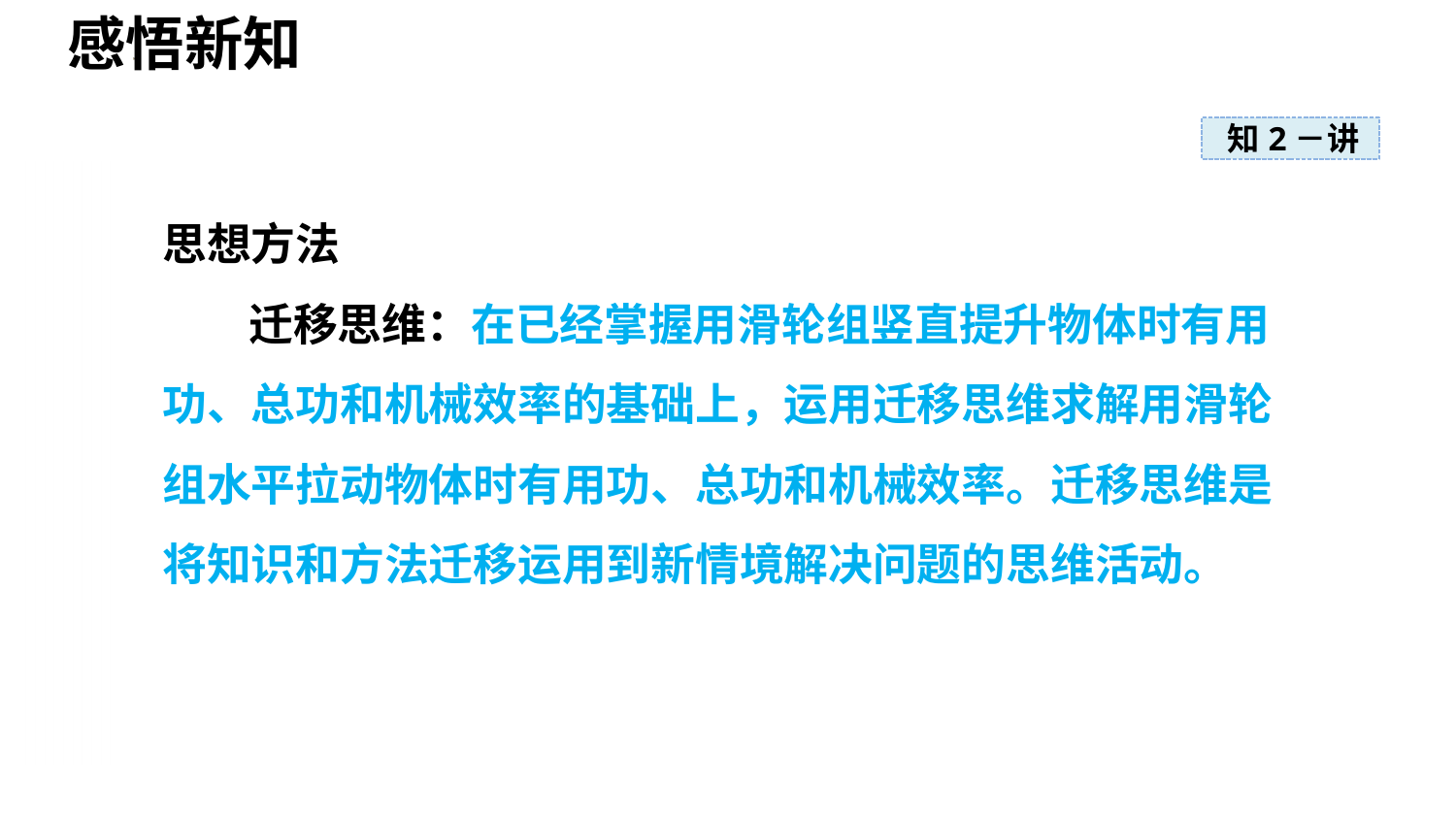

感悟新知
知2－讲

思想方法
迁移思维：在已经掌握用滑轮组竖直提升物体时有用功、总功和机械效率的基础上，运用迁移思维求解用滑轮组水平拉动物体时有用功、总功和机械效率。迁移思维是将知识和方法迁移运用到新情境解决问题的思维活动。